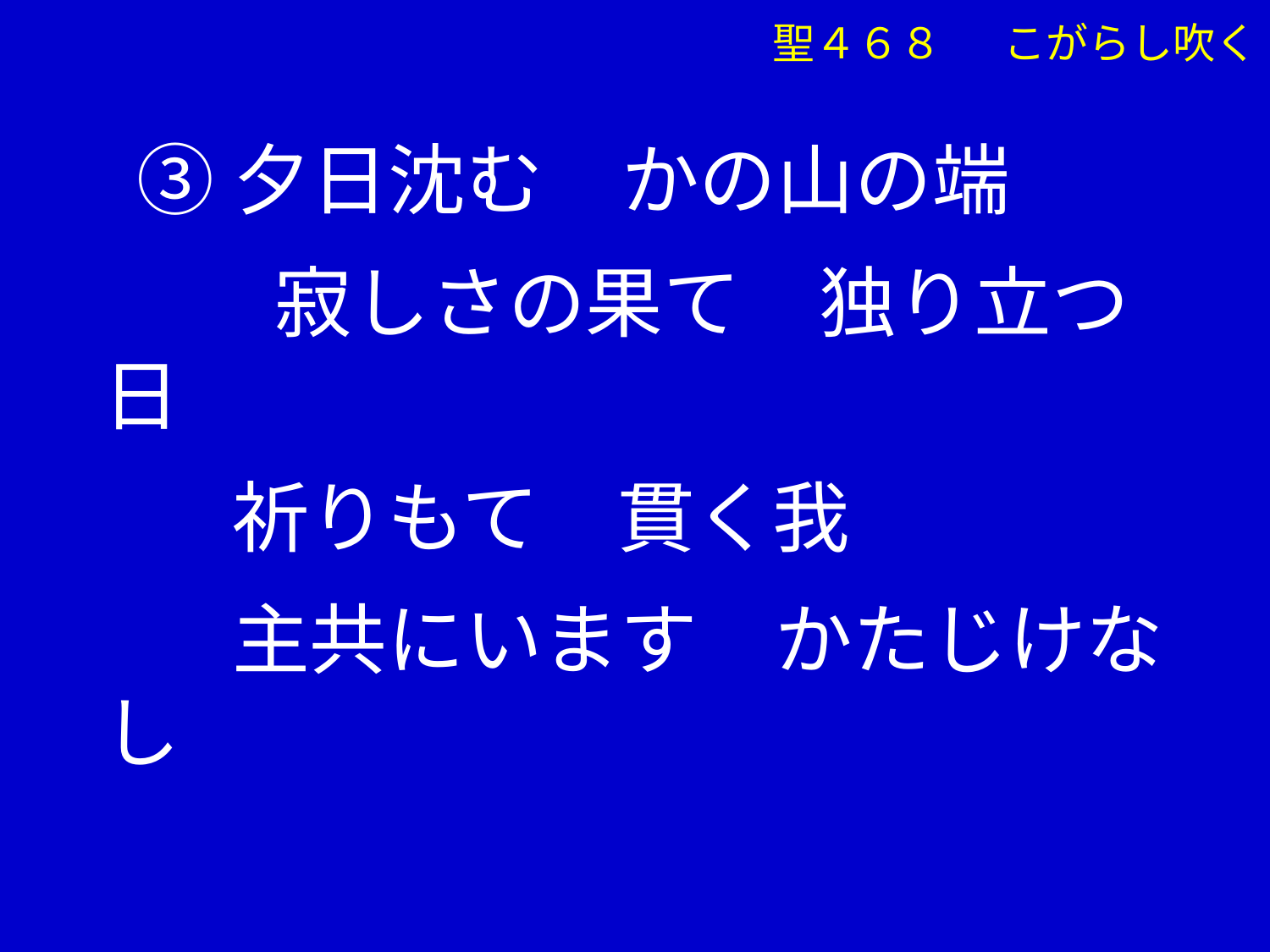

聖４６８  　こがらし吹く
  ③夕日沈む　かの山の端
　　 寂しさの果て　独り立つ日
　   祈りもて　貫く我
　   主共にいます　かたじけなし